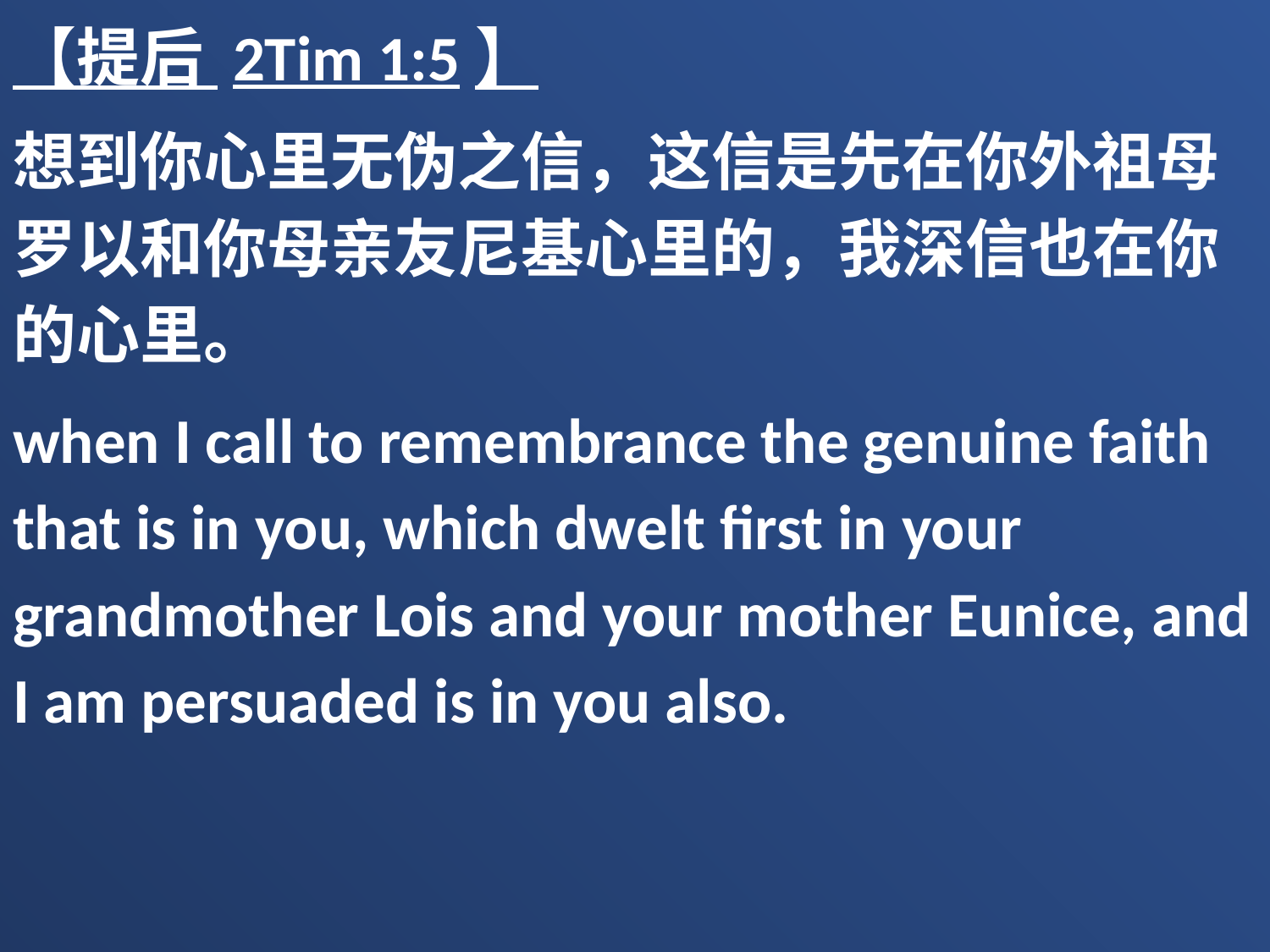

【提后 2Tim 1:5】
想到你心里无伪之信，这信是先在你外祖母罗以和你母亲友尼基心里的，我深信也在你的心里。
when I call to remembrance the genuine faith that is in you, which dwelt first in your grandmother Lois and your mother Eunice, and I am persuaded is in you also.